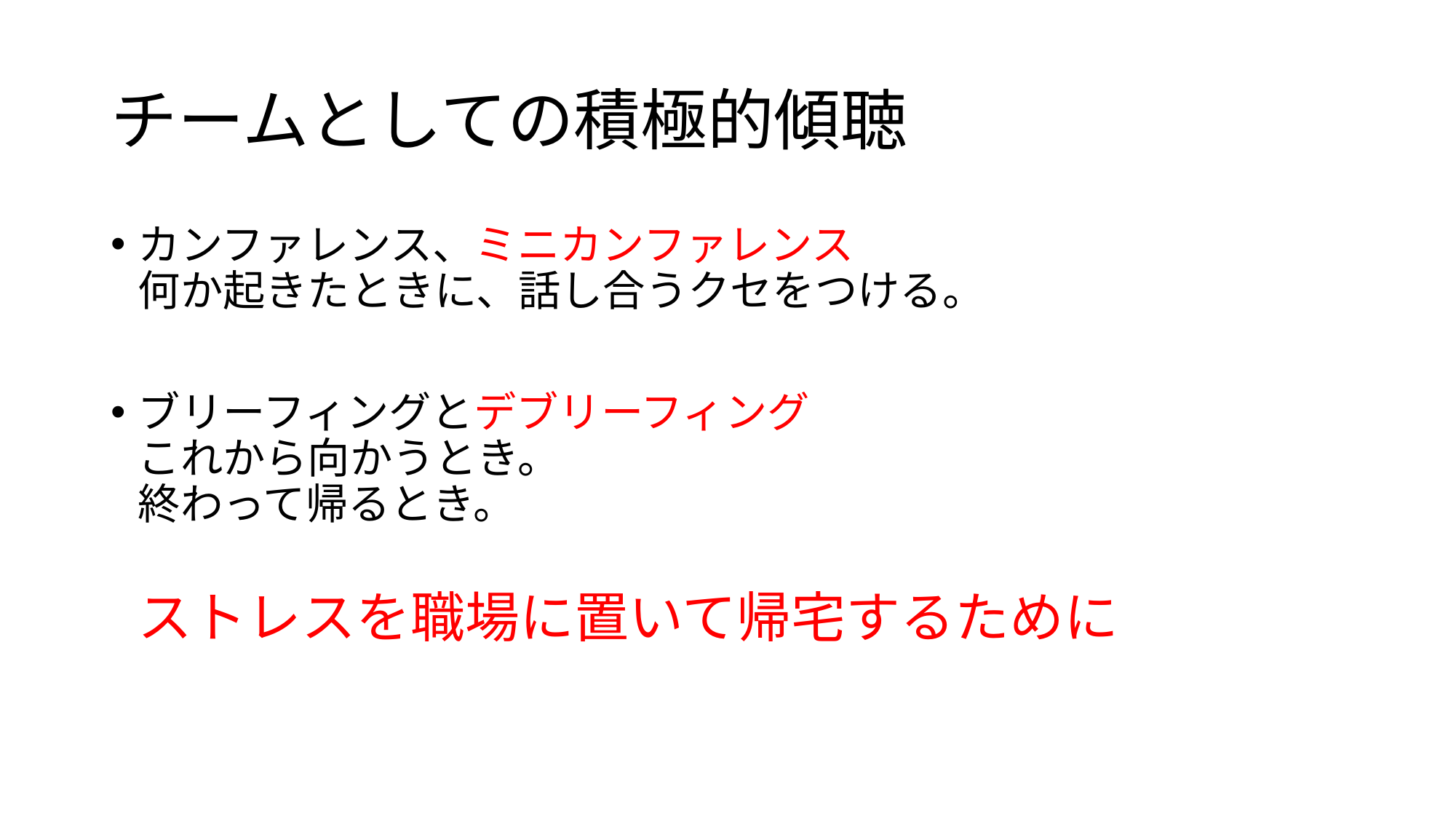

# チームとしての積極的傾聴
カンファレンス、ミニカンファレンス
何か起きたときに、話し合うクセをつける。

ブリーフィングとデブリーフィング
これから向かうとき。
終わって帰るとき。
ストレスを職場に置いて帰宅するために